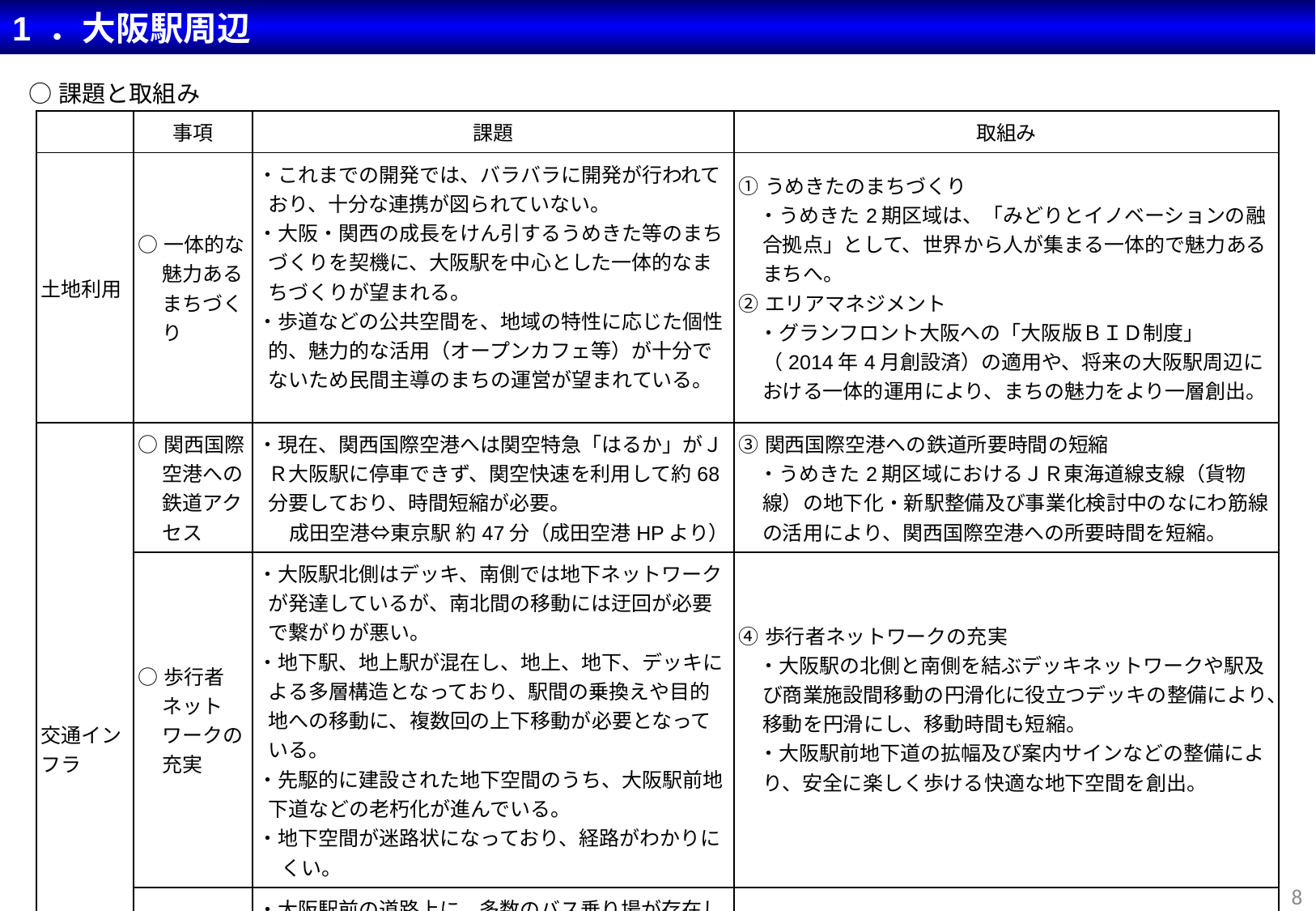

1 ．大阪駅周辺
○課題と取組み

|  | 事項 | 課題 | 取組み |
| --- | --- | --- | --- |
| 土地利用 | ○一体的な魅力あるまちづくり | ・これまでの開発では、バラバラに開発が行われており、十分な連携が図られていない。 ・大阪・関西の成長をけん引するうめきた等のまちづくりを契機に、大阪駅を中心とした一体的なまちづくりが望まれる。 ・歩道などの公共空間を、地域の特性に応じた個性的、魅力的な活用（オープンカフェ等）が十分でないため民間主導のまちの運営が望まれている。 | ①うめきたのまちづくり 　・うめきた2期区域は、「みどりとイノベーションの融合拠点」として、世界から人が集まる一体的で魅力あるまちへ。 ②エリアマネジメント 　・グランフロント大阪への「大阪版ＢＩＤ制度」（2014年4月創設済）の適用や、将来の大阪駅周辺における一体的運用により、まちの魅力をより一層創出。 |
| 交通インフラ | ○関西国際空港への鉄道アクセス | ・現在、関西国際空港へは関空特急「はるか」がＪＲ大阪駅に停車できず、関空快速を利用して約68分要しており、時間短縮が必要。 成田空港⇔東京駅 約47分（成田空港HPより） | ③関西国際空港への鉄道所要時間の短縮 　・うめきた2期区域におけるＪＲ東海道線支線（貨物線）の地下化・新駅整備及び事業化検討中のなにわ筋線の活用により、関西国際空港への所要時間を短縮。 |
|  | ○歩行者ネットワークの充実 | ・大阪駅北側はデッキ、南側では地下ネットワークが発達しているが、南北間の移動には迂回が必要で繋がりが悪い。 ・地下駅、地上駅が混在し、地上、地下、デッキによる多層構造となっており、駅間の乗換えや目的地への移動に、複数回の上下移動が必要となっている。 ・先駆的に建設された地下空間のうち、大阪駅前地下道などの老朽化が進んでいる。 ・地下空間が迷路状になっており、経路がわかりにくい。 | ④歩行者ネットワークの充実 　・大阪駅の北側と南側を結ぶデッキネットワークや駅及び商業施設間移動の円滑化に役立つデッキの整備により、移動を円滑にし、移動時間も短縮。 　・大阪駅前地下道の拡幅及び案内サインなどの整備により、安全に楽しく歩ける快適な地下空間を創出。 |
|  | ○駅前広場の充実 | ・大阪駅前の道路上に、多数のバス乗り場が存在しており、危険、不便な乗降かつ円滑な交通の阻害要因となっている。 ・駅前広場は市バスの乗り場として利用され、空港バスについては、駅周辺の主要ホテルからの発着となっている。 | ⑤大阪駅の南側駅前広場の再編成 　・バス乗り場の駅前広場の移設により、バス乗降を安全かつ便 　　利にするとともに、大阪駅前線の交通を円滑化。 |
8